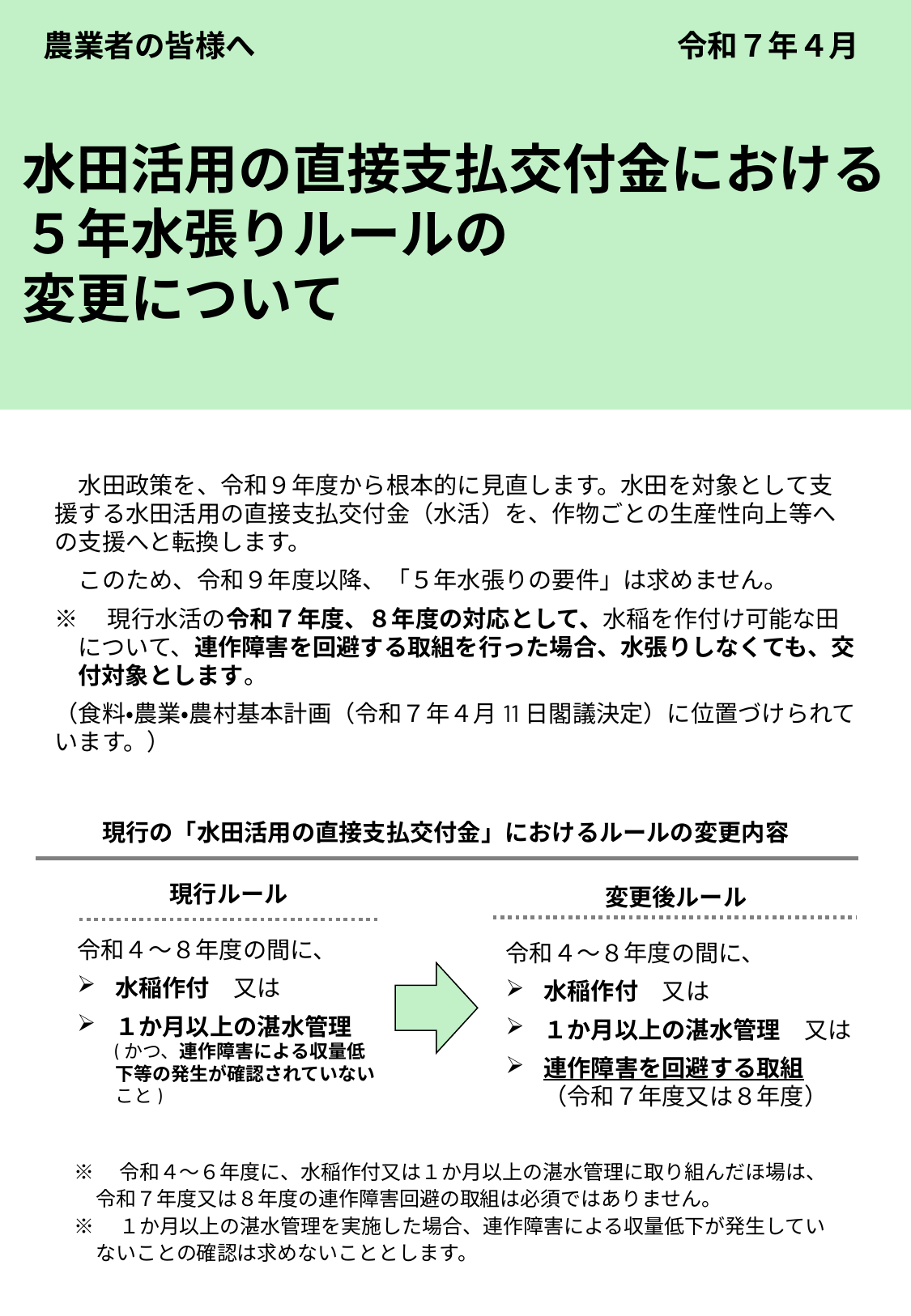

農業者の皆様へ
令和７年４月
水田活用の直接支払交付金における
５年水張りルールの
変更について
　水田政策を、令和９年度から根本的に見直します。水田を対象として支援する水田活用の直接支払交付金（水活）を、作物ごとの生産性向上等への支援へと転換します。
　このため、令和９年度以降、「５年水張りの要件」は求めません。
※　現行水活の令和７年度、８年度の対応として、水稲を作付け可能な田について、連作障害を回避する取組を行った場合、水張りしなくても、交付対象とします。
（食料・農業・農村基本計画（令和７年４月11日閣議決定）に位置づけられています。）
現行の「水田活用の直接支払交付金」におけるルールの変更内容
現行ルール
変更後ルール
令和４～８年度の間に、
水稲作付　又は
１か月以上の湛水管理
(かつ、連作障害による収量低下等の発生が確認されていないこと)
令和４～８年度の間に、
水稲作付　又は
１か月以上の湛水管理　又は
連作障害を回避する取組
（令和７年度又は８年度）

※　令和４～６年度に、水稲作付又は１か月以上の湛水管理に取り組んだほ場は、令和７年度又は８年度の連作障害回避の取組は必須ではありません。
※　１か月以上の湛水管理を実施した場合、連作障害による収量低下が発生していないことの確認は求めないこととします。